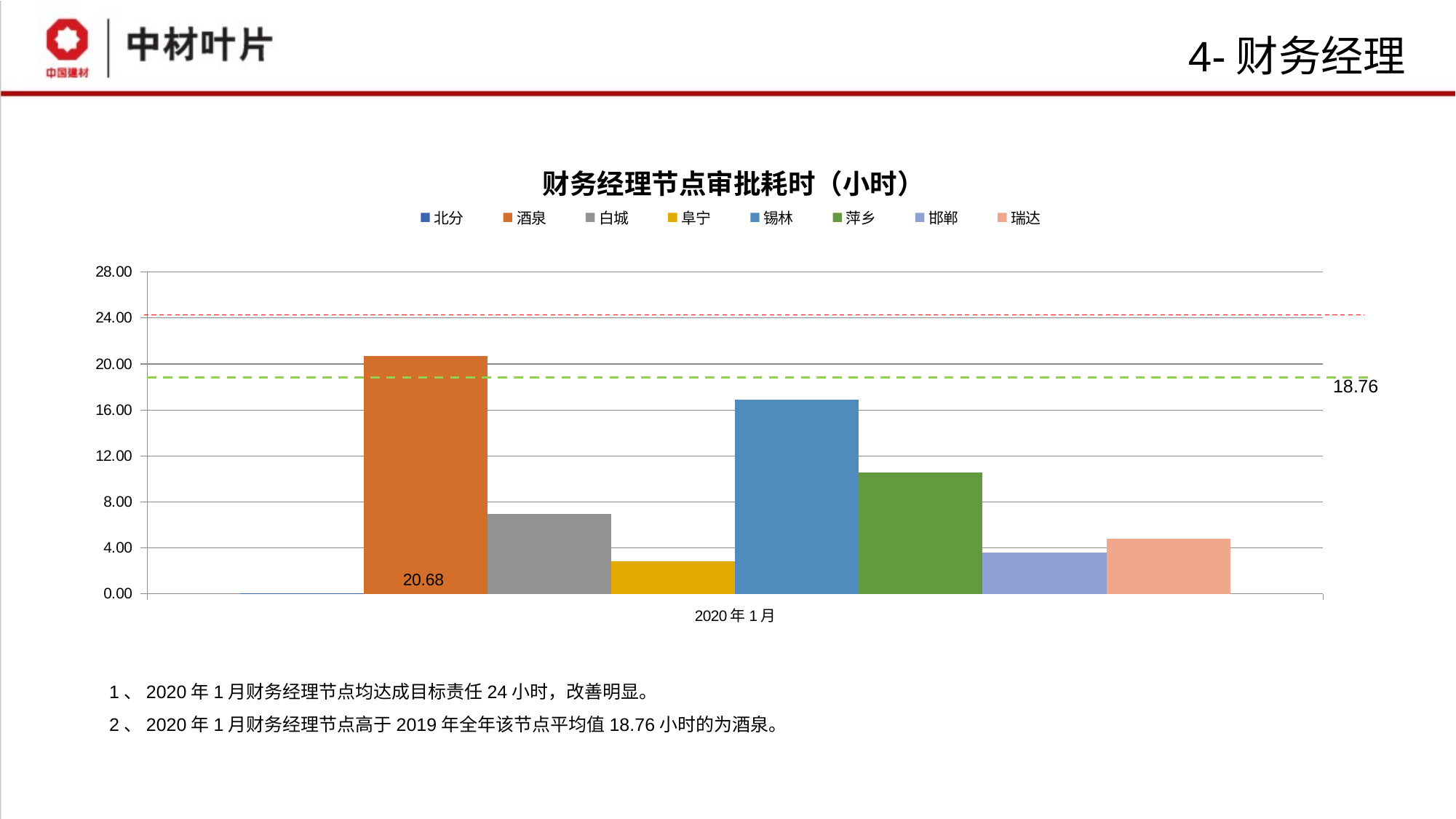

# 4-财务经理

### Chart: 财务经理节点审批耗时（小时）

| Category | 北分 | 酒泉 | 白城 | 阜宁 | 锡林 | 萍乡 | 邯郸 | 瑞达 |
|---|---|---|---|---|---|---|---|---|
| 2020年1月 | 0.004444444435648622 | 20.680640096626867 | 6.931111111097333 | 2.8507721280625833 | 16.89728070172408 | 10.567859477117 | 3.604351851844695 | 4.758099415210862 |
1、2020年1月财务经理节点均达成目标责任24小时，改善明显。
2、2020年1月财务经理节点高于2019年全年该节点平均值18.76小时的为酒泉。